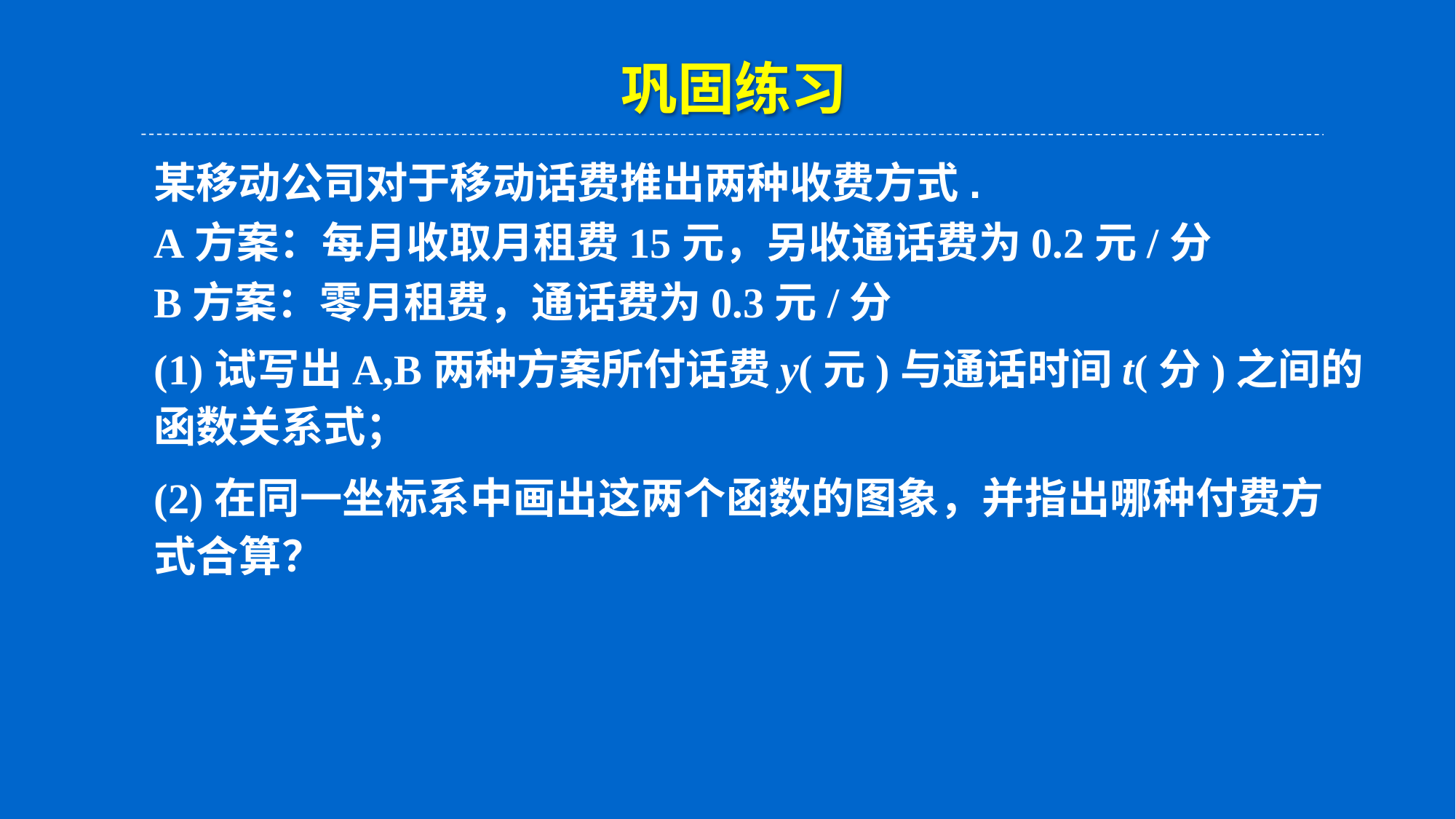

巩固练习
某移动公司对于移动话费推出两种收费方式.
A方案：每月收取月租费15元，另收通话费为0.2元/分
B方案：零月租费，通话费为0.3元/分
(1)试写出A,B两种方案所付话费y(元)与通话时间t(分)之间的函数关系式；
(2)在同一坐标系中画出这两个函数的图象，并指出哪种付费方式合算？